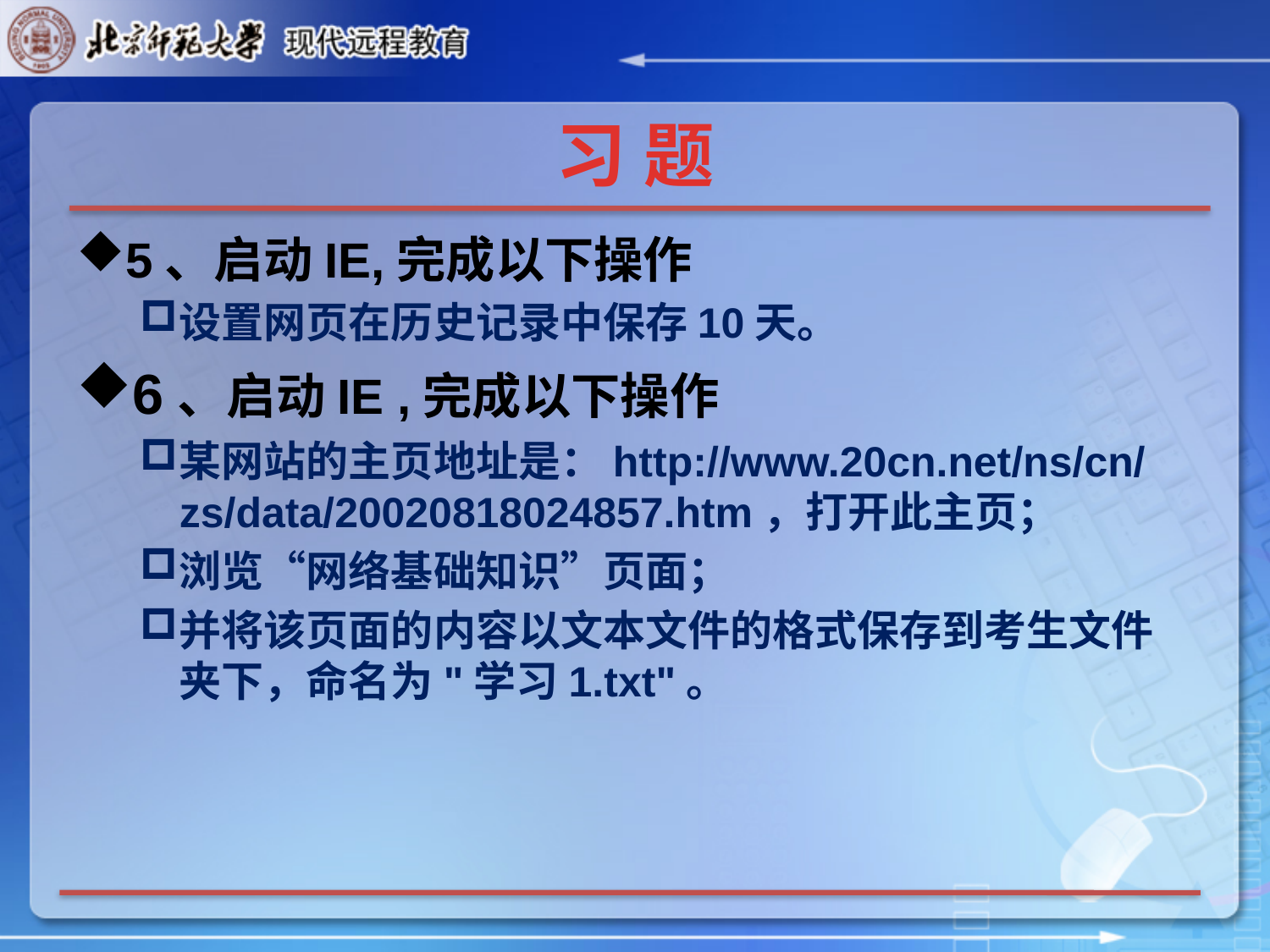

# 习 题
5、启动IE,完成以下操作
设置网页在历史记录中保存10天。
6、启动IE ,完成以下操作
某网站的主页地址是：http://www.20cn.net/ns/cn/zs/data/20020818024857.htm，打开此主页；
浏览“网络基础知识”页面；
并将该页面的内容以文本文件的格式保存到考生文件夹下，命名为"学习1.txt"。